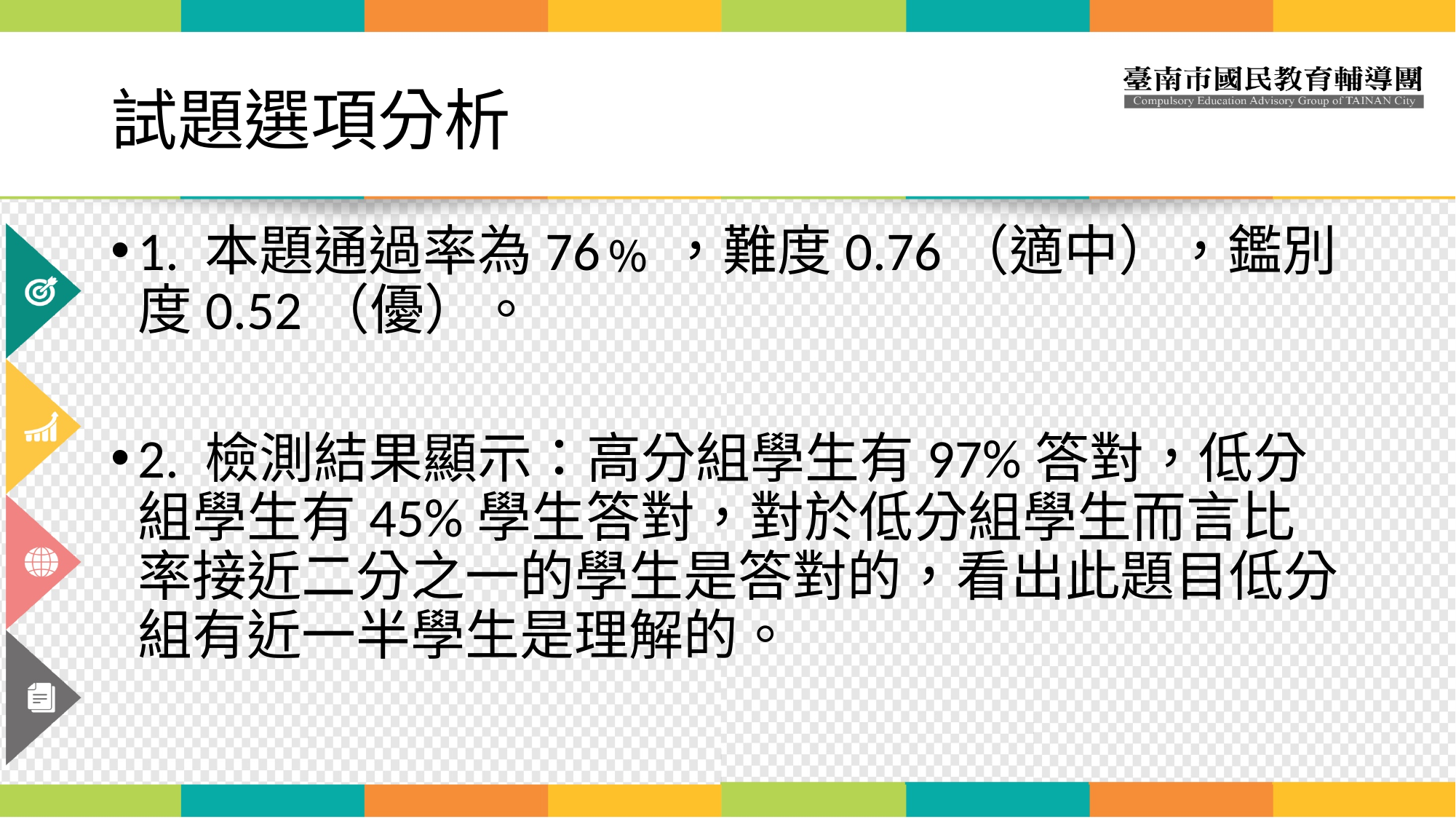

試題選項分析
1. 本題通過率為76﹪，難度0.76（適中），鑑別度0.52（優）。

2. 檢測結果顯示：高分組學生有97%答對，低分組學生有45%學生答對，對於低分組學生而言比率接近二分之一的學生是答對的，看出此題目低分組有近一半學生是理解的。